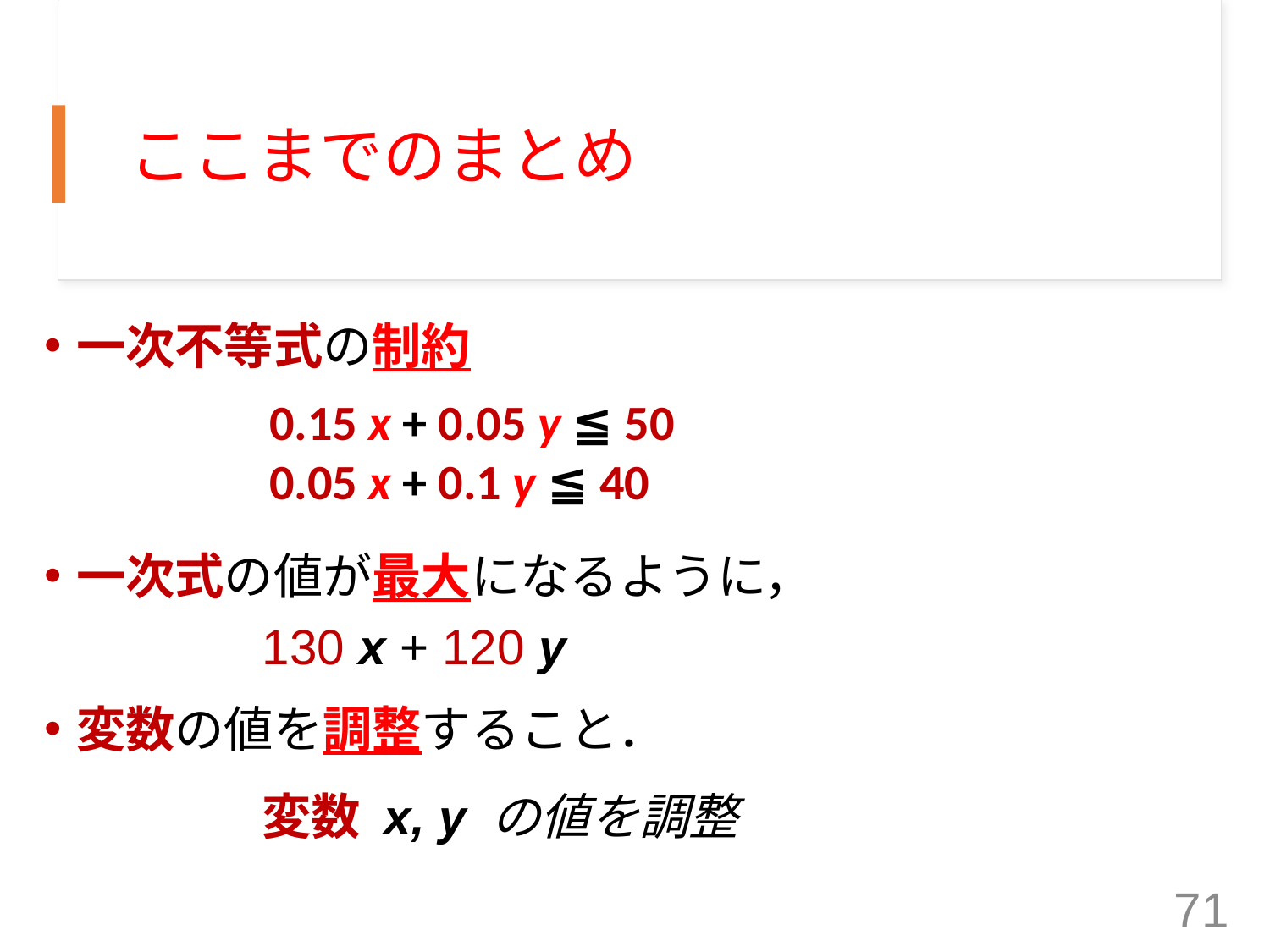

# ここまでのまとめ

一次不等式の制約

一次式の値が最大になるように，

変数の値を調整すること．

0.15 x + 0.05 y ≦ 50
0.05 x + 0.1 y ≦ 40
130 x + 120 y
変数 x, y の値を調整
71